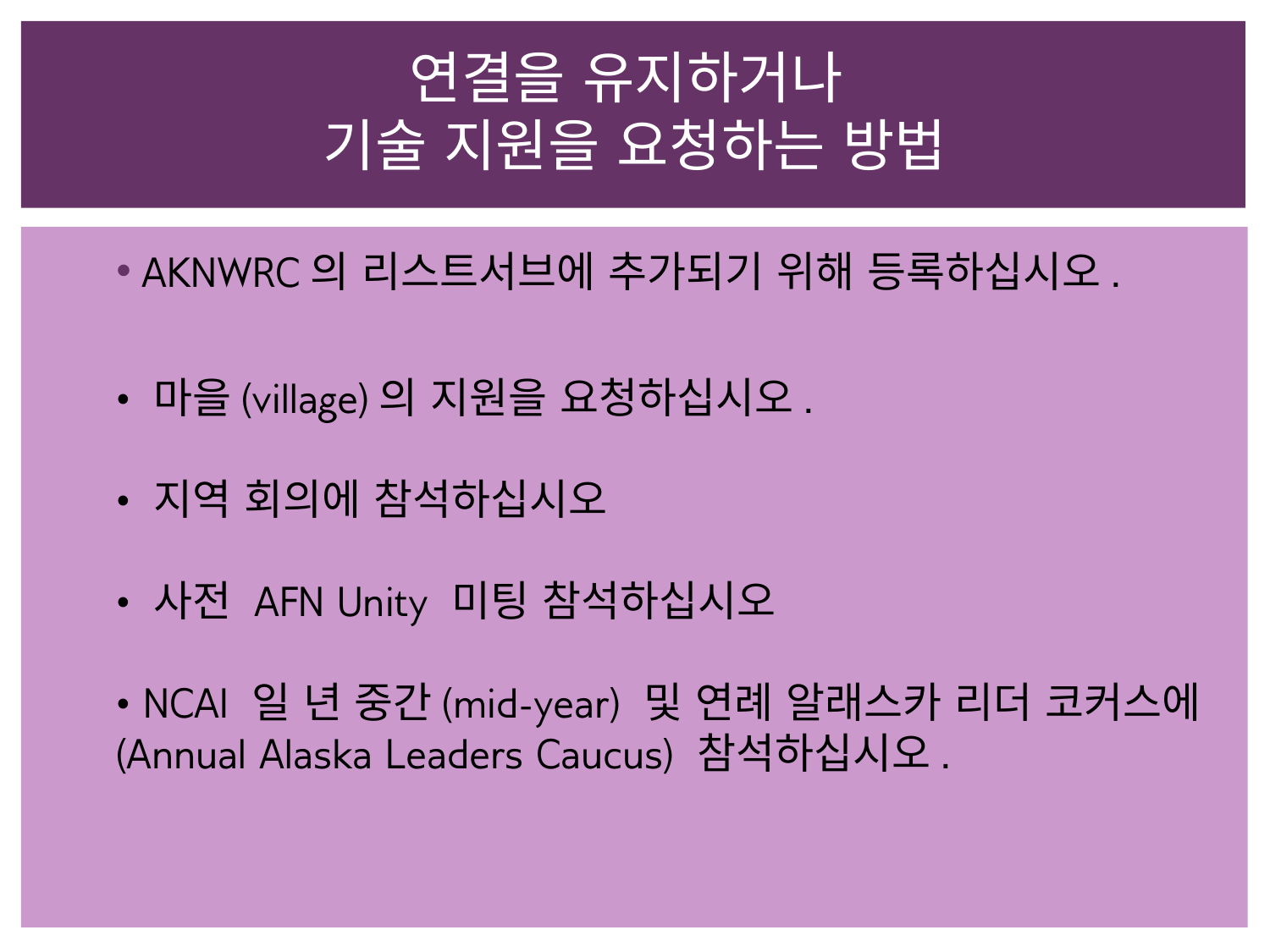

# 연결을 유지하거나 기술 지원을 요청하는 방법
AKNWRC의 리스트서브에 추가되기 위해 등록하십시오.

• 마을(village)의 지원을 요청하십시오.

• 지역 회의에 참석하십시오

• 사전 AFN Unity 미팅 참석하십시오

• NCAI 일 년 중간(mid-year) 및 연례 알래스카 리더 코커스에(Annual Alaska Leaders Caucus) 참석하십시오.